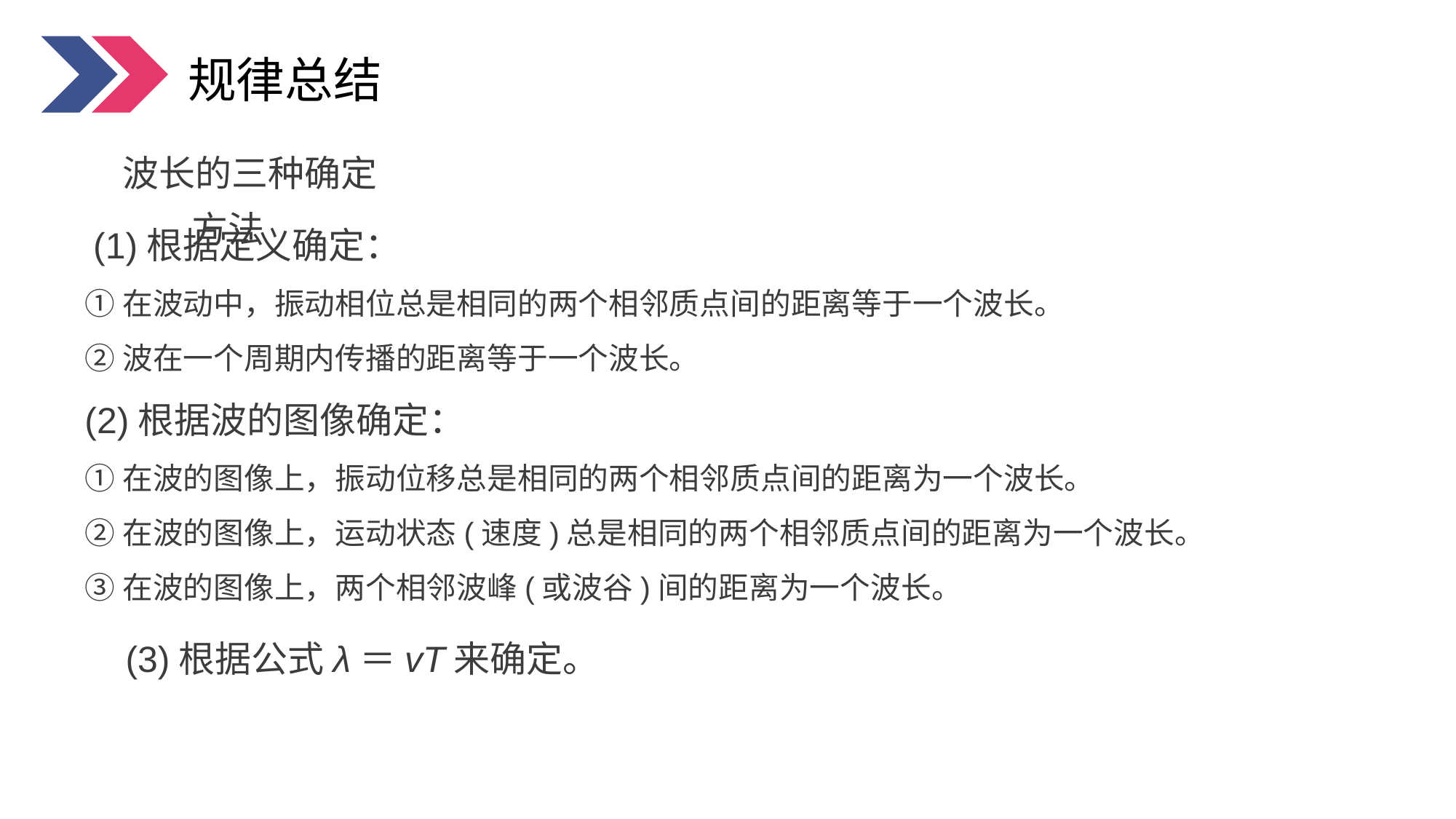

规律总结
波长的三种确定方法
 (1)根据定义确定：
①在波动中，振动相位总是相同的两个相邻质点间的距离等于一个波长。
②波在一个周期内传播的距离等于一个波长。
(2)根据波的图像确定：
①在波的图像上，振动位移总是相同的两个相邻质点间的距离为一个波长。
②在波的图像上，运动状态(速度)总是相同的两个相邻质点间的距离为一个波长。
③在波的图像上，两个相邻波峰(或波谷)间的距离为一个波长。
    (3)根据公式λ＝vT来确定。